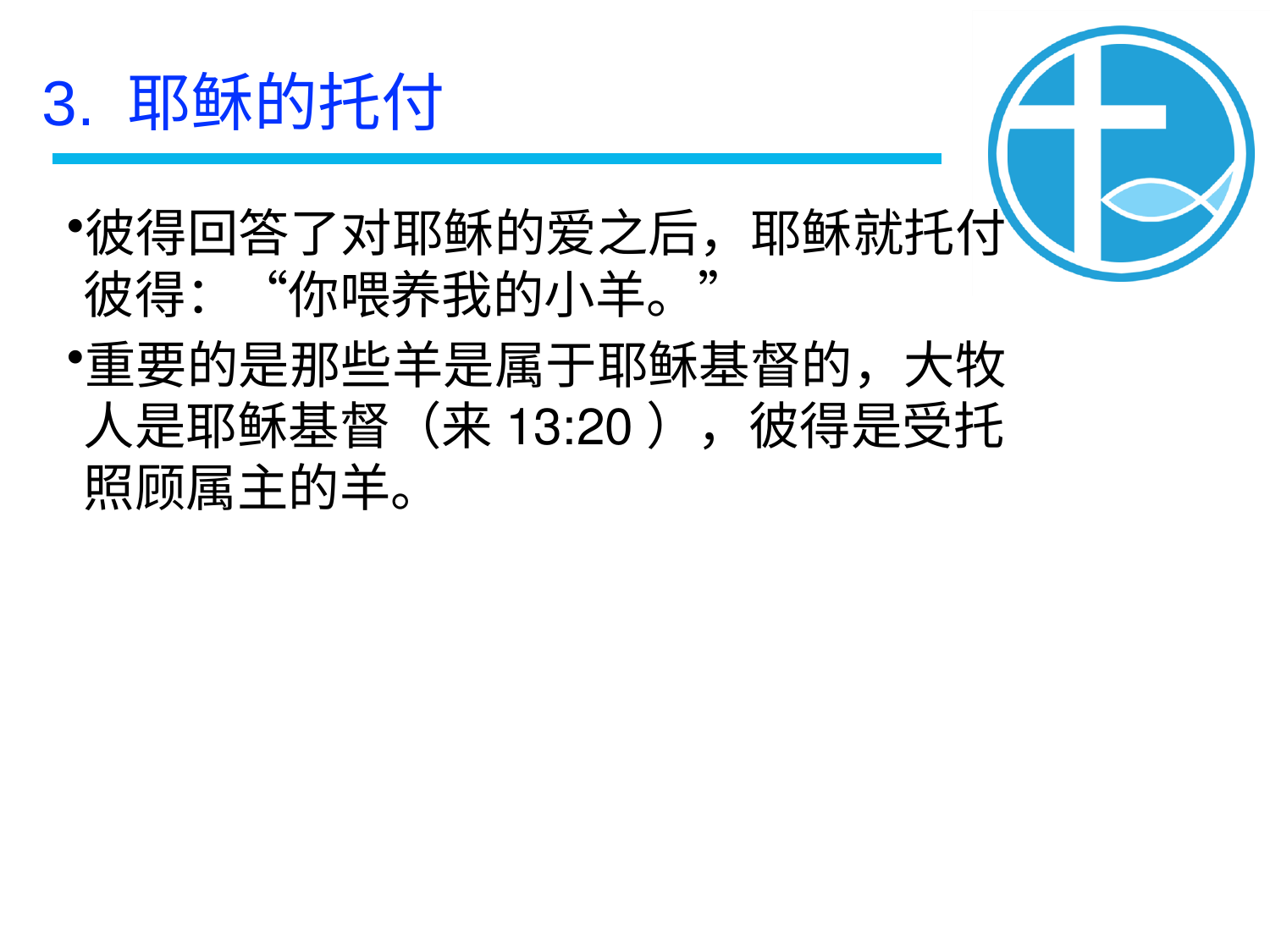

3. 耶稣的托付
彼得回答了对耶稣的爱之后，耶稣就托付彼得：“你喂养我的小羊。”
重要的是那些羊是属于耶稣基督的，大牧人是耶稣基督（来13:20），彼得是受托照顾属主的羊。